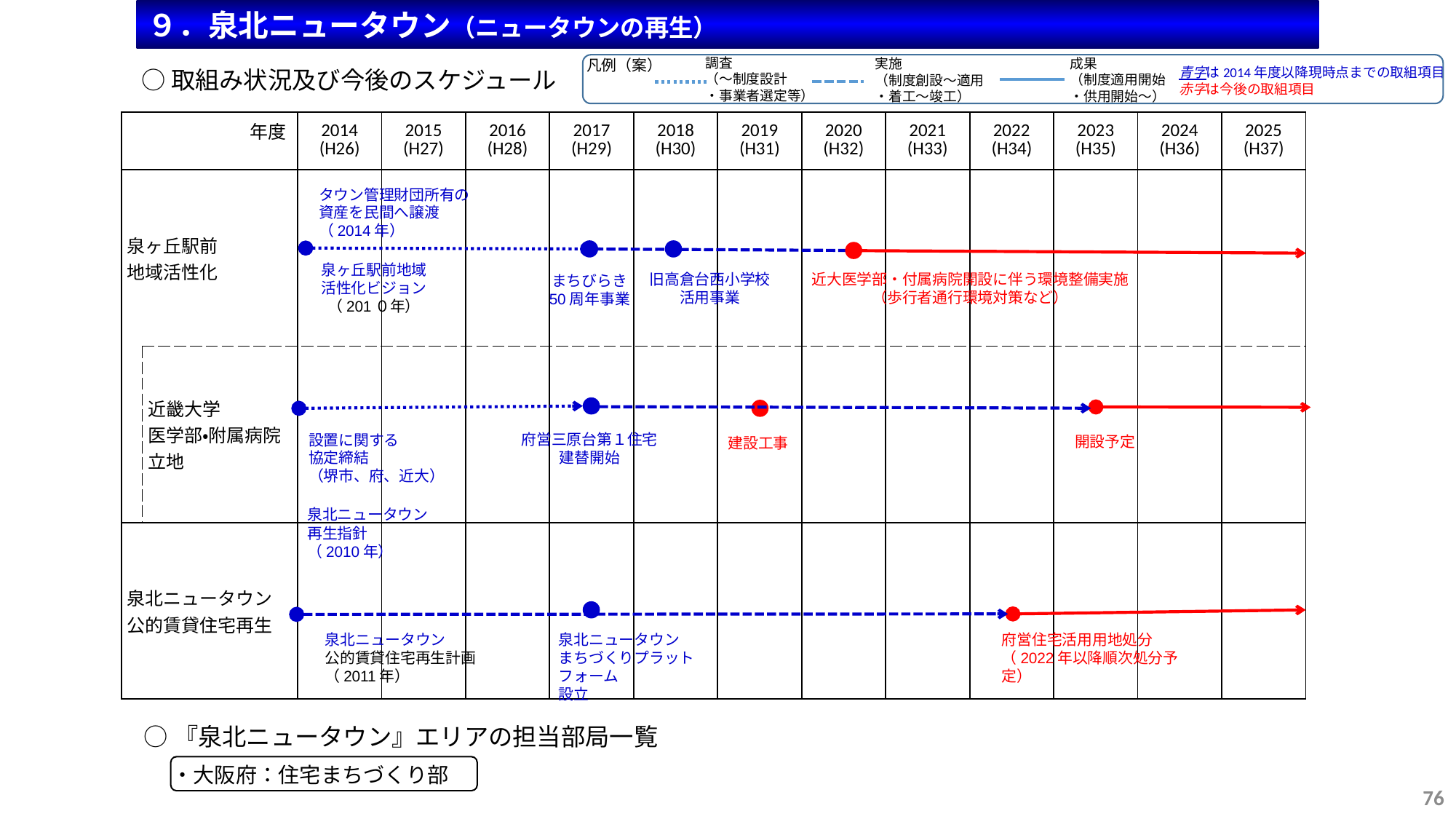

９．泉北ニュータウン（ニュータウンの再生）
調査
（～制度設計
・事業者選定等）
成果
（制度適用開始
・供用開始～）
実施
（制度創設～適用
・着工～竣工）
凡例（案）

青字は2014年度以降現時点までの取組項目
赤字は今後の取組項目
○取組み状況及び今後のスケジュール
| 年度 |  | 2014 (H26) | 2015 (H27) | 2016 (H28) | 2017 (H29) | 2018 (H30) | 2019 (H31) | 2020 (H32) | 2021 (H33) | 2022 (H34) | 2023 (H35) | 2024 (H36) | 2025 (H37) |
| --- | --- | --- | --- | --- | --- | --- | --- | --- | --- | --- | --- | --- | --- |
| 泉ヶ丘駅前 地域活性化 |  |  |  |  |  |  |  |  |  |  |  |  |  |
|  | 近畿大学 医学部・附属病院 立地 |  |  |  |  |  |  |  |  |  |  |  |  |
| 泉北ニュータウン 公的賃貸住宅再生 |  |  |  |  |  |  |  |  |  |  |  |  |  |
タウン管理財団所有の
資産を民間へ譲渡
（2014年）

泉ヶ丘駅前地域
活性化ビジョン
（201０年）
旧高倉台西小学校
活用事業
近大医学部・付属病院開設に伴う環境整備実施
（歩行者通行環境対策など）
まちびらき
50周年事業

設置に関する
協定締結
（堺市、府、近大）
府営三原台第１住宅
建替開始
開設予定
建設工事
泉北ニュータウン
再生指針
（2010年）

泉北ニュータウン
公的賃貸住宅再生計画
（2011年）
泉北ニュータウン
まちづくりプラットフォーム
設立
府営住宅活用用地処分
（2022年以降順次処分予定）
○『泉北ニュータウン』エリアの担当部局一覧
・大阪府：住宅まちづくり部

76